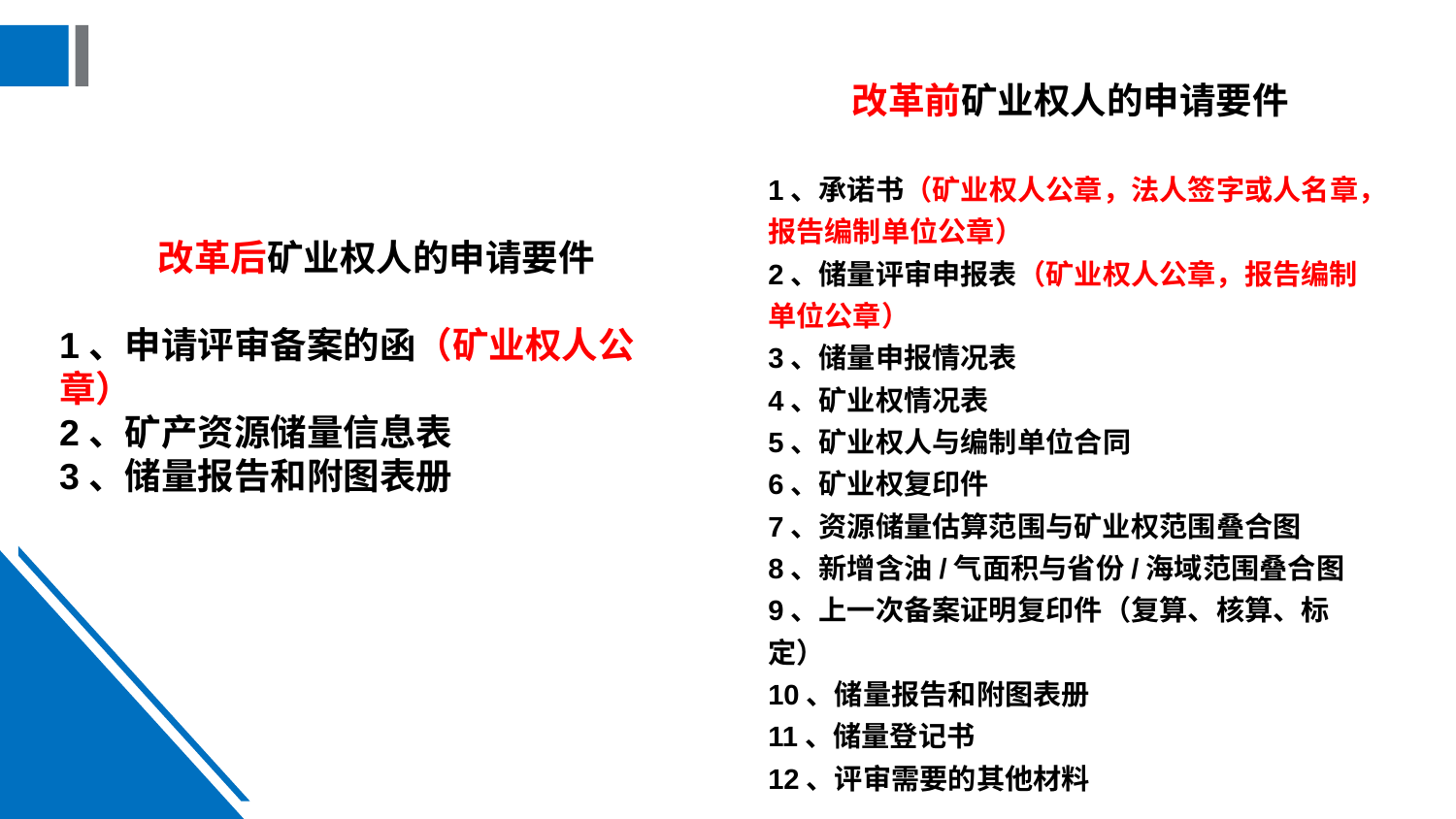

改革前矿业权人的申请要件

1、承诺书（矿业权人公章，法人签字或人名章，报告编制单位公章）
2、储量评审申报表（矿业权人公章，报告编制单位公章）
3、储量申报情况表
4、矿业权情况表
5、矿业权人与编制单位合同
6、矿业权复印件
7、资源储量估算范围与矿业权范围叠合图
8、新增含油/气面积与省份/海域范围叠合图
9、上一次备案证明复印件（复算、核算、标定）
10、储量报告和附图表册
11、储量登记书
12、评审需要的其他材料
改革后矿业权人的申请要件

1、申请评审备案的函（矿业权人公章）
2、矿产资源储量信息表
3、储量报告和附图表册
25